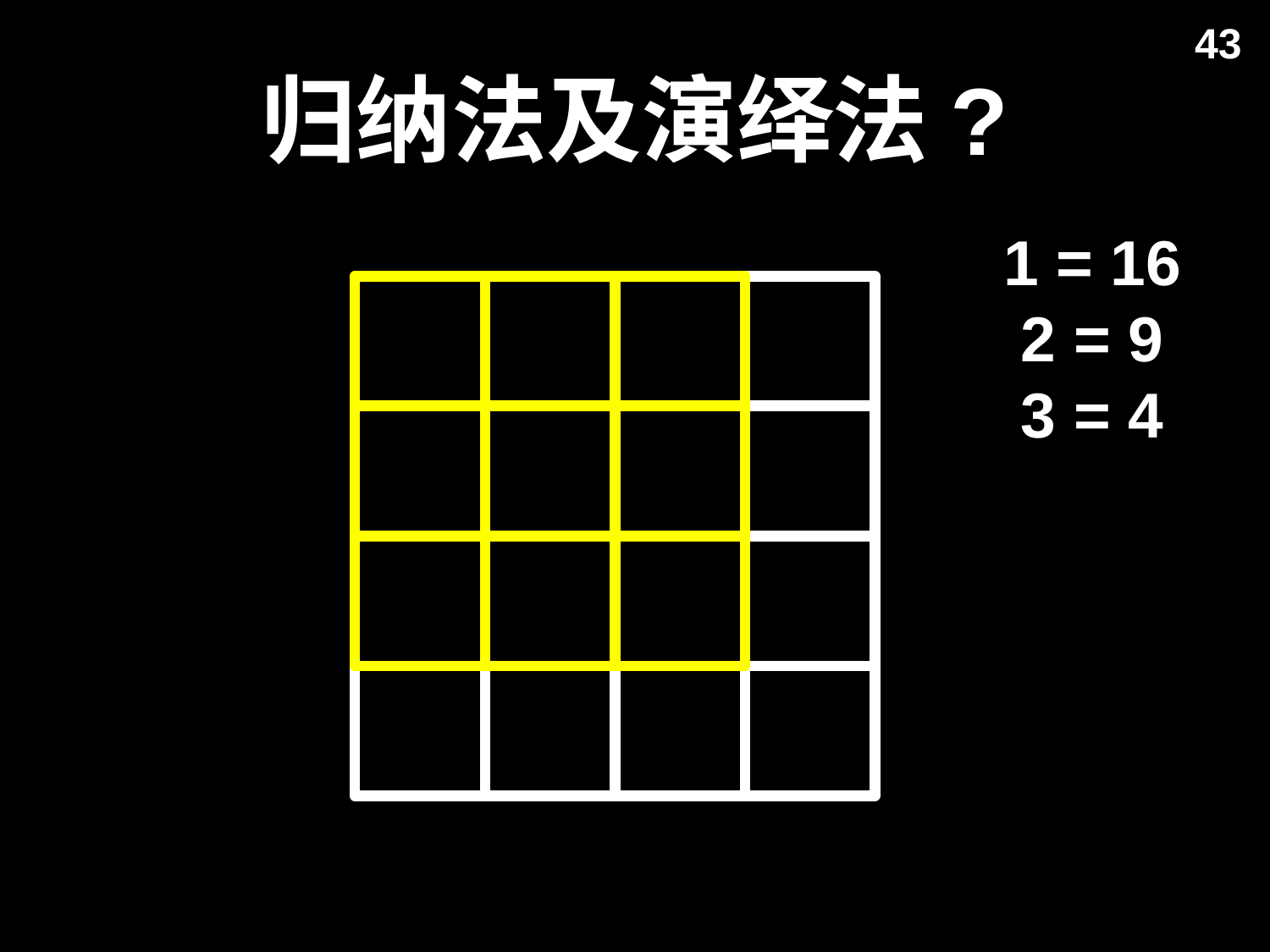

43
# 归纳法及演绎法?
1 = 16
2 = 9
3 = 4